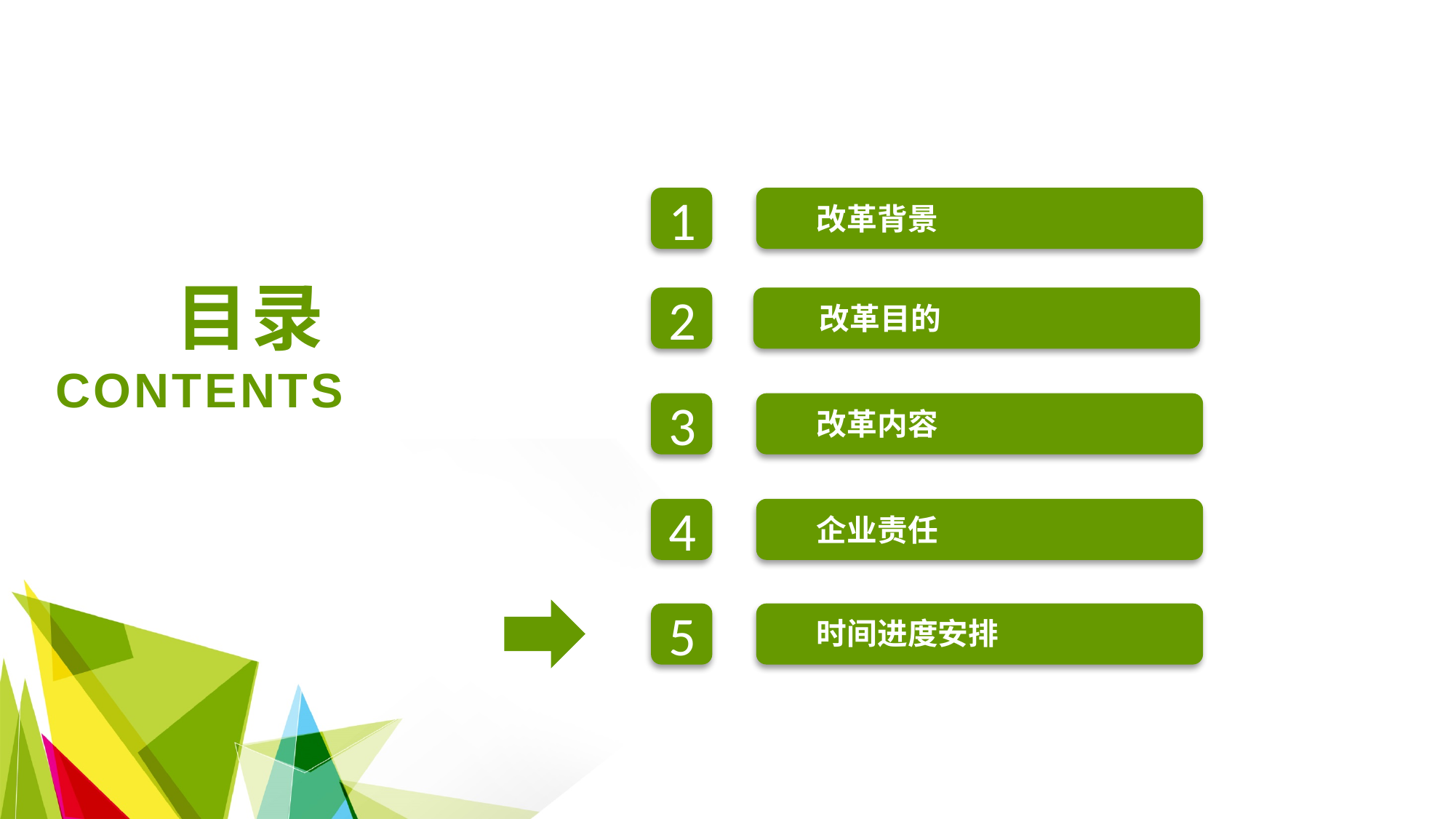

1

改革背景
目录
CONTENTS
2

改革目的
3

改革内容
4

企业责任

5

时间进度安排